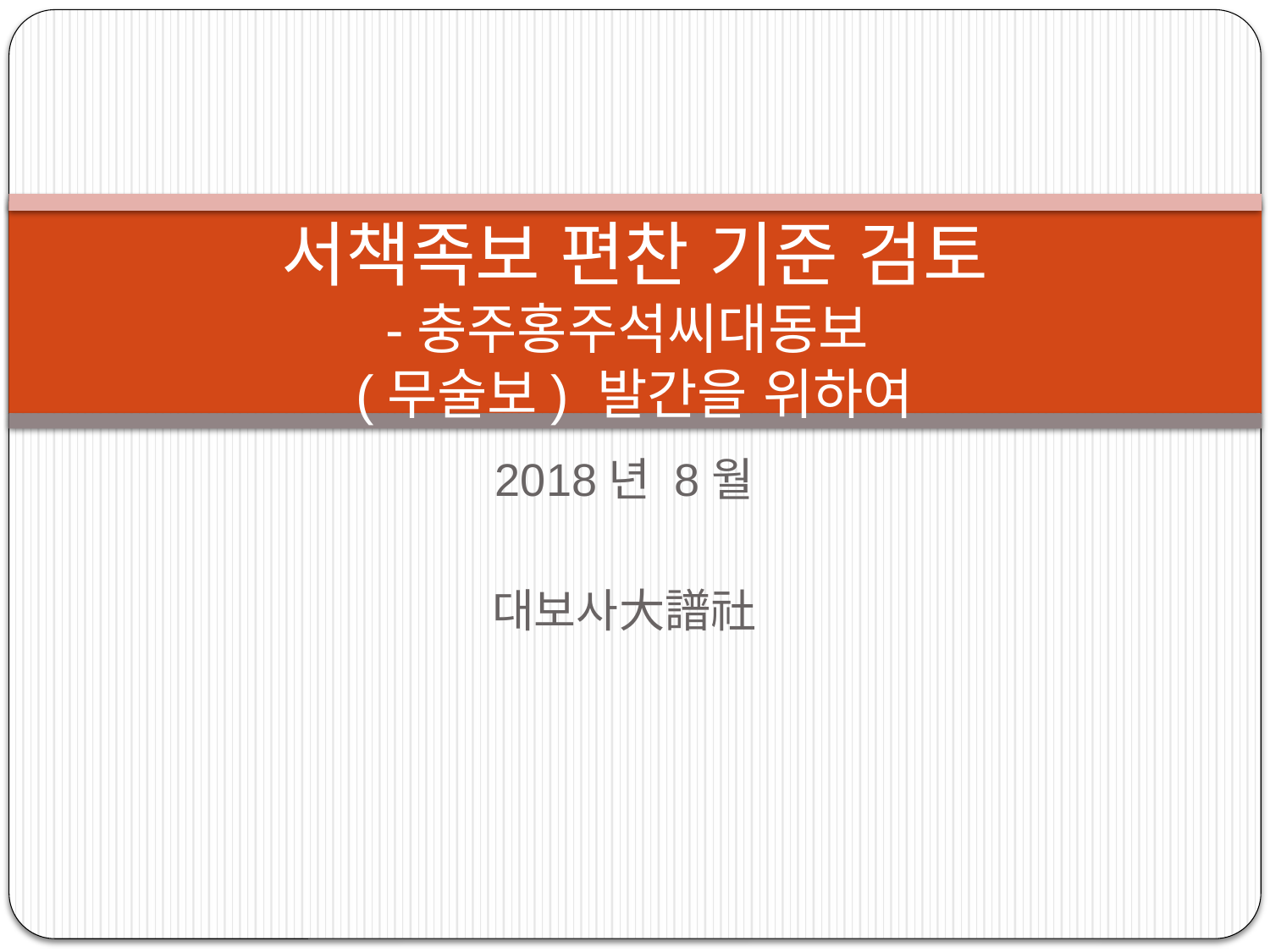

# 서책족보 편찬 기준 검토 -충주홍주석씨대동보 (무술보) 발간을 위하여
2018년 8월

대보사大譜社